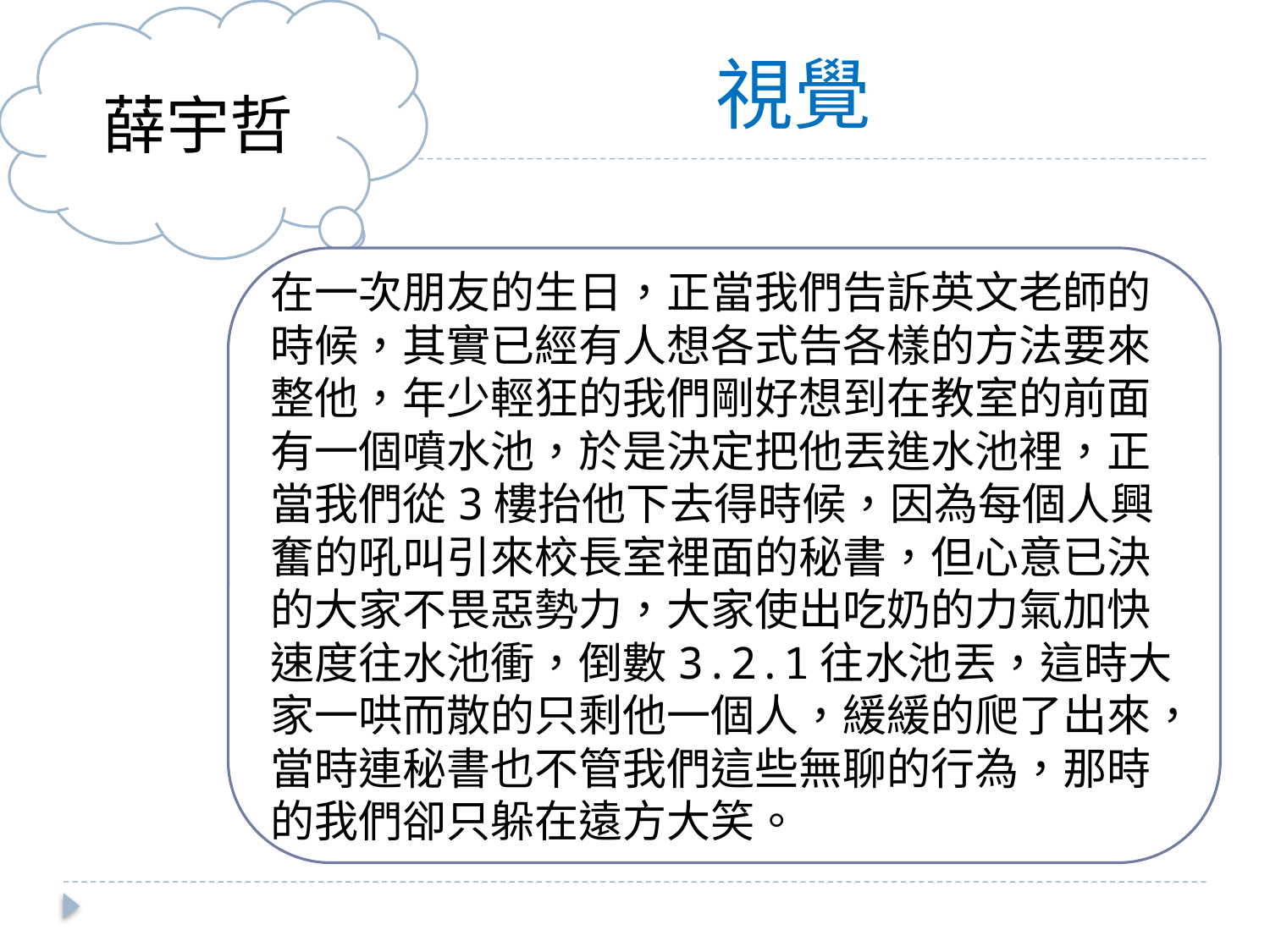

薛宇哲
視覺
在一次朋友的生日，正當我們告訴英文老師的時候，其實已經有人想各式告各樣的方法要來整他，年少輕狂的我們剛好想到在教室的前面有一個噴水池，於是決定把他丟進水池裡，正當我們從3樓抬他下去得時候，因為每個人興奮的吼叫引來校長室裡面的秘書，但心意已決的大家不畏惡勢力，大家使出吃奶的力氣加快速度往水池衝，倒數3.2.1往水池丟，這時大家一哄而散的只剩他一個人，緩緩的爬了出來，當時連秘書也不管我們這些無聊的行為，那時的我們卻只躲在遠方大笑。